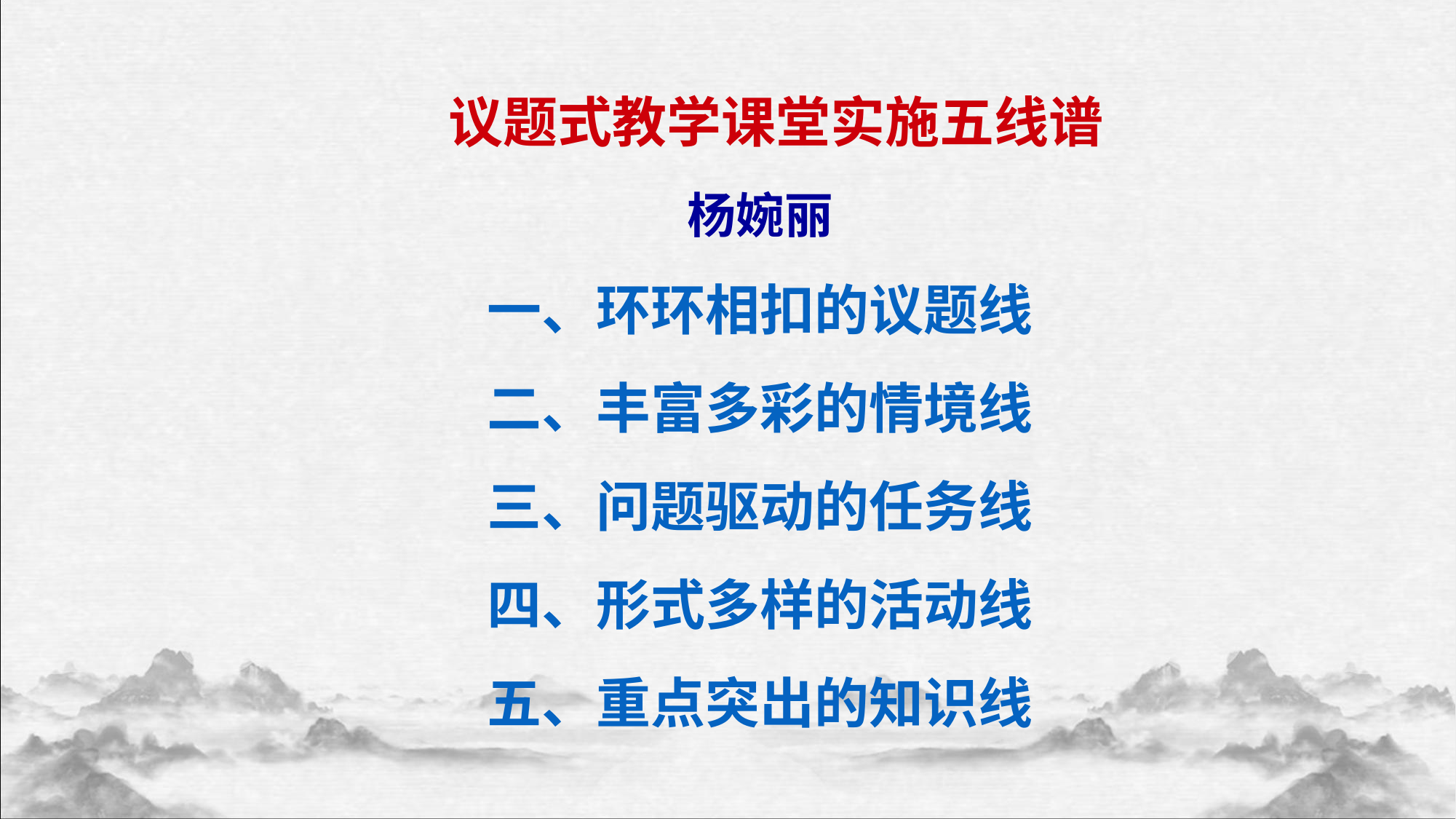

议题式教学课堂实施五线谱
杨婉丽
一、环环相扣的议题线
二、丰富多彩的情境线
三、问题驱动的任务线
四、形式多样的活动线
五、重点突出的知识线